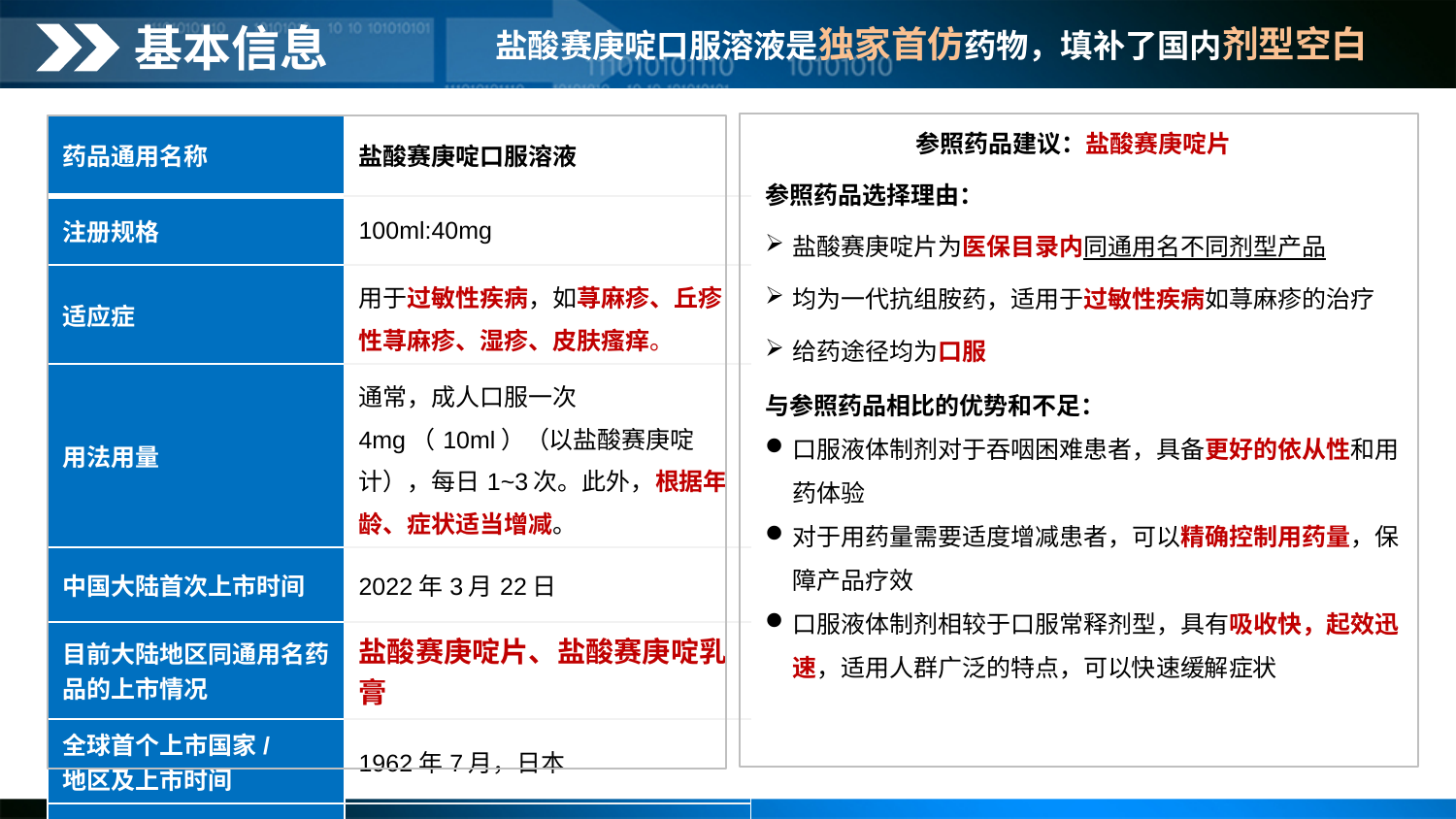

基本信息
盐酸赛庚啶口服溶液是独家首仿药物，填补了国内剂型空白

| 药品通用名称 | 盐酸赛庚啶口服溶液 |
| --- | --- |
| 注册规格 | 100ml:40mg |
| 适应症 | 用于过敏性疾病，如荨麻疹、丘疹性荨麻疹、湿疹、皮肤瘙痒。 |
| 用法用量 | 通常，成人口服一次4mg（10ml）（以盐酸赛庚啶计），每日1~3次。此外，根据年龄、症状适当增减。 |
| 中国大陆首次上市时间 | 2022年3月22日 |
| 目前大陆地区同通用名药品的上市情况 | 盐酸赛庚啶片、盐酸赛庚啶乳膏 |
| 全球首个上市国家/ 地区及上市时间 | 1962年7月，日本 |
| 是否OTC | 否 |

参照药品建议：盐酸赛庚啶片
参照药品选择理由：
盐酸赛庚啶片为医保目录内同通用名不同剂型产品
均为一代抗组胺药，适用于过敏性疾病如荨麻疹的治疗
给药途径均为口服
与参照药品相比的优势和不足：
口服液体制剂对于吞咽困难患者，具备更好的依从性和用药体验
对于用药量需要适度增减患者，可以精确控制用药量，保障产品疗效
口服液体制剂相较于口服常释剂型，具有吸收快，起效迅速，适用人群广泛的特点，可以快速缓解症状